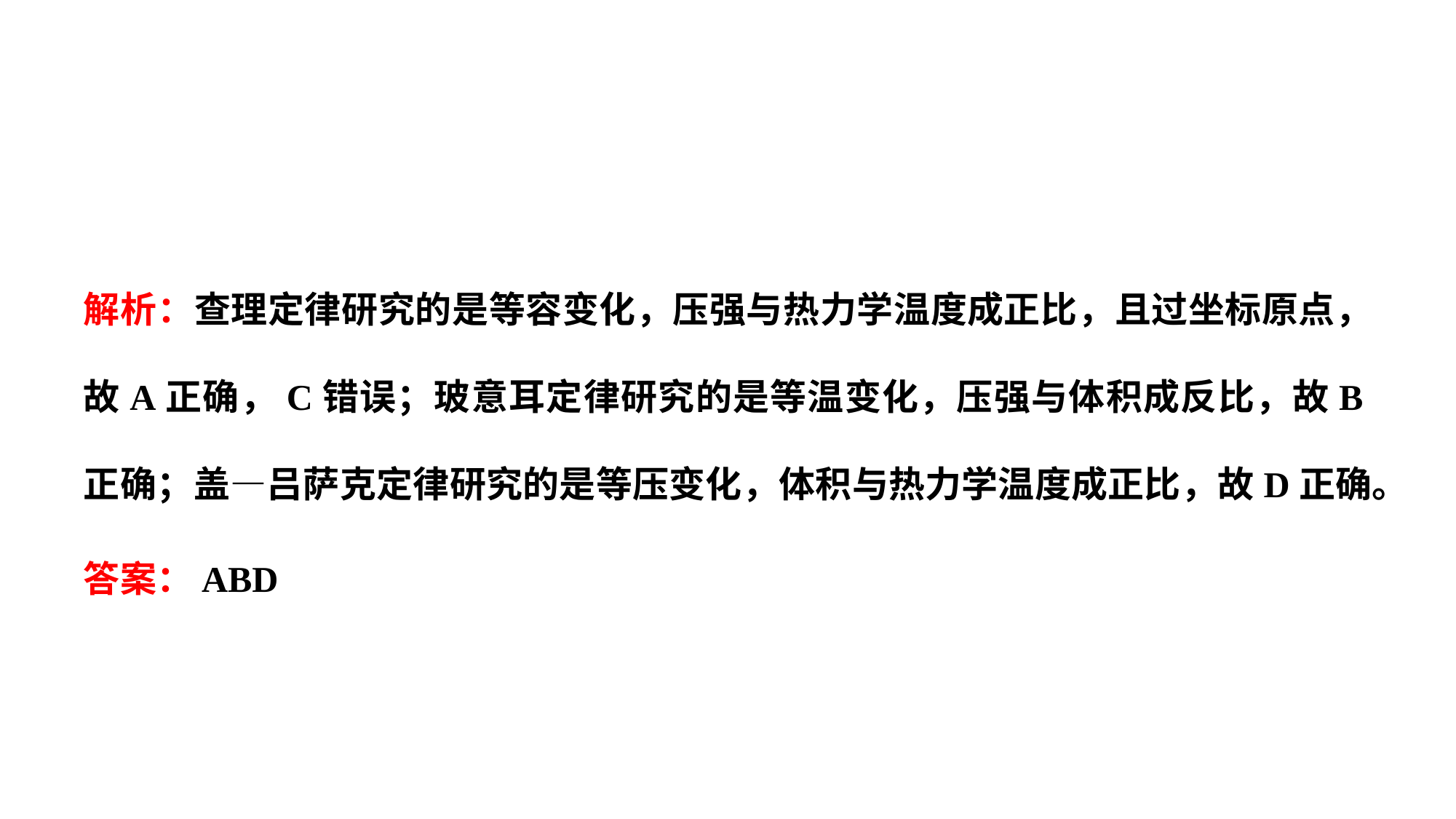

解析：查理定律研究的是等容变化，压强与热力学温度成正比，且过坐标原点，故A正确，C错误；玻意耳定律研究的是等温变化，压强与体积成反比，故B正确；盖—吕萨克定律研究的是等压变化，体积与热力学温度成正比，故D正确。
答案：ABD